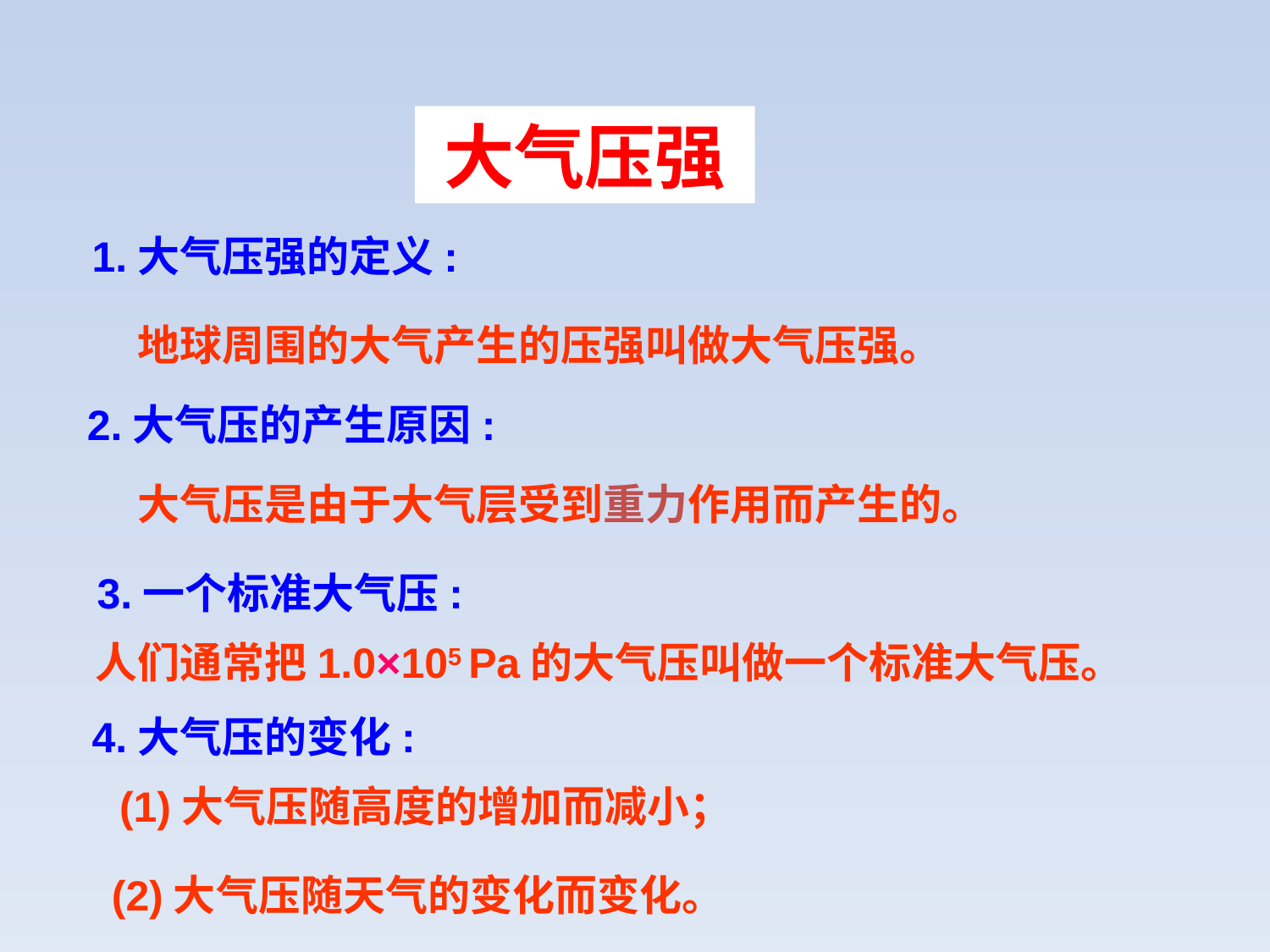

大气压强
1.大气压强的定义:
地球周围的大气产生的压强叫做大气压强。
2.大气压的产生原因:
大气压是由于大气层受到重力作用而产生的。
3.一个标准大气压:
    人们通常把1.0×105 Pa的大气压叫做一个标准大气压。
4.大气压的变化:
(1)大气压随高度的增加而减小；
(2)大气压随天气的变化而变化。